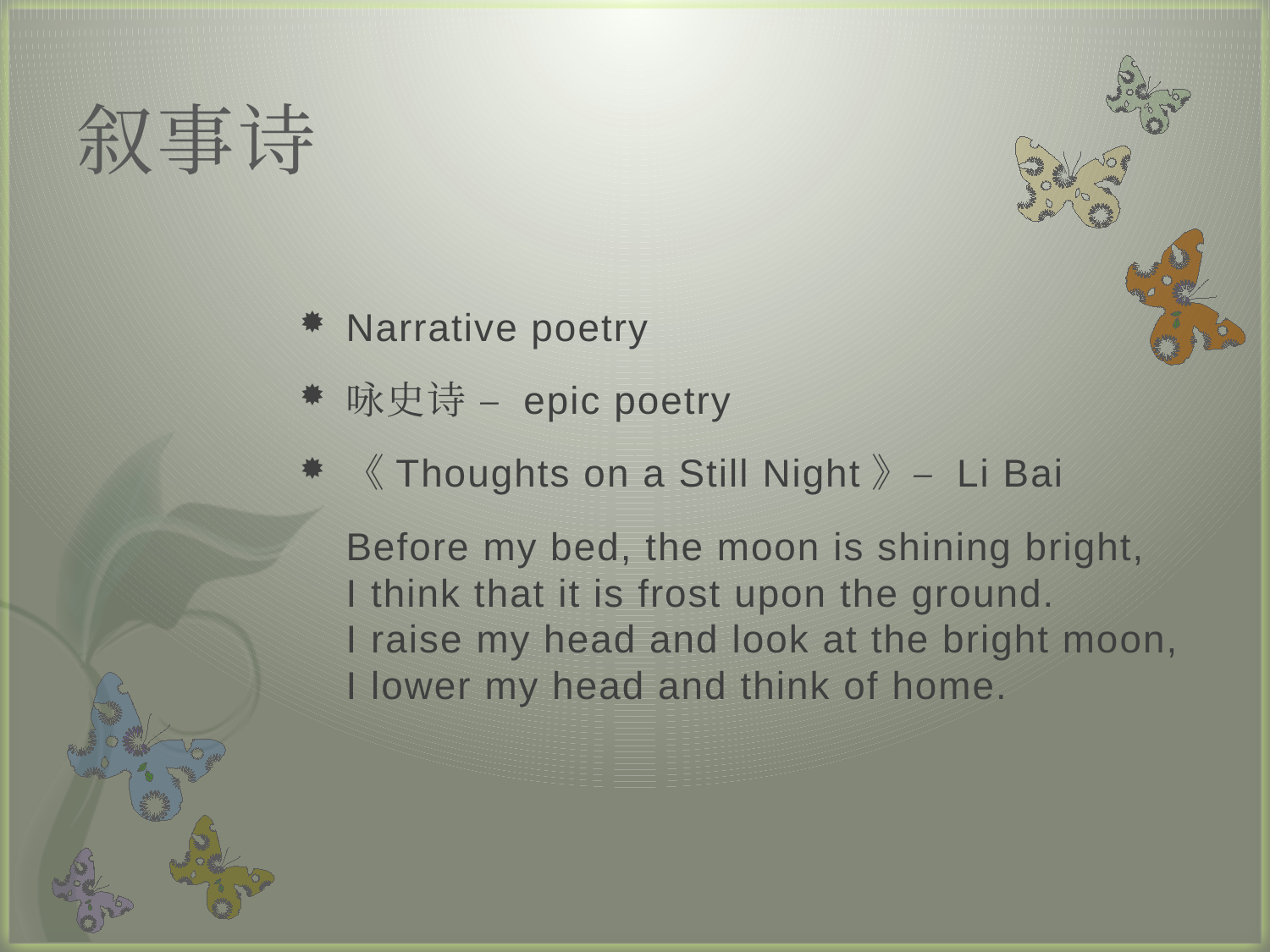

# 叙事诗
Narrative poetry
咏史诗 – epic poetry
《Thoughts on a Still Night》– Li Bai
	Before my bed, the moon is shining bright,
I think that it is frost upon the ground.
I raise my head and look at the bright moon,
I lower my head and think of home.